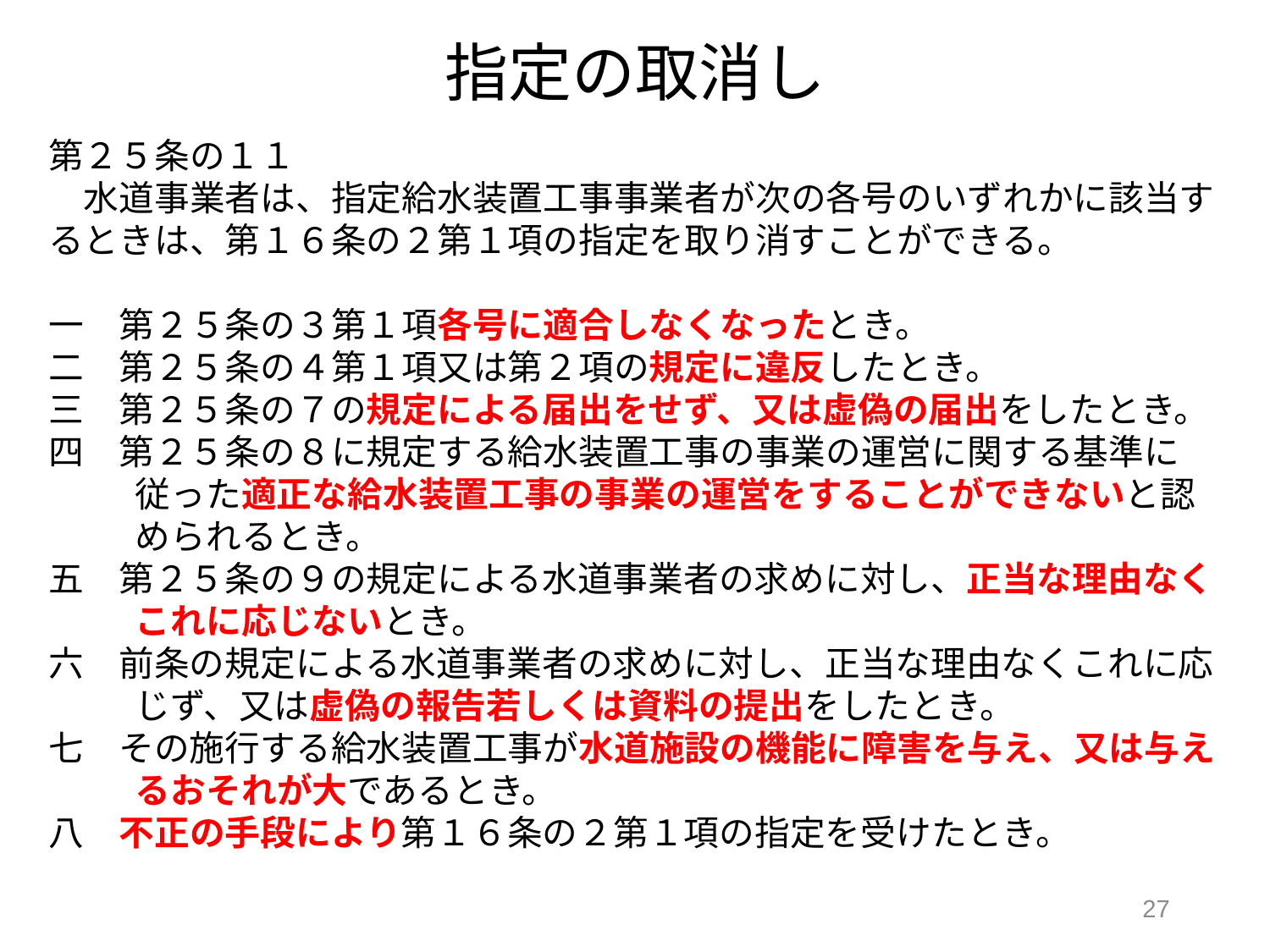

指定の取消し
第２５条の１１
　水道事業者は、指定給水装置工事事業者が次の各号のいずれかに該当するときは、第１６条の２第１項の指定を取り消すことができる。

一　第２５条の３第１項各号に適合しなくなったとき。
二　第２５条の４第１項又は第２項の規定に違反したとき。
三　第２５条の７の規定による届出をせず、又は虚偽の届出をしたとき。
四　第２５条の８に規定する給水装置工事の事業の運営に関する基準に従った適正な給水装置工事の事業の運営をすることができないと認められるとき。
五　第２５条の９の規定による水道事業者の求めに対し、正当な理由なくこれに応じないとき。
六　前条の規定による水道事業者の求めに対し、正当な理由なくこれに応じず、又は虚偽の報告若しくは資料の提出をしたとき。
七　その施行する給水装置工事が水道施設の機能に障害を与え、又は与えるおそれが大であるとき。
八　不正の手段により第１６条の２第１項の指定を受けたとき。
27